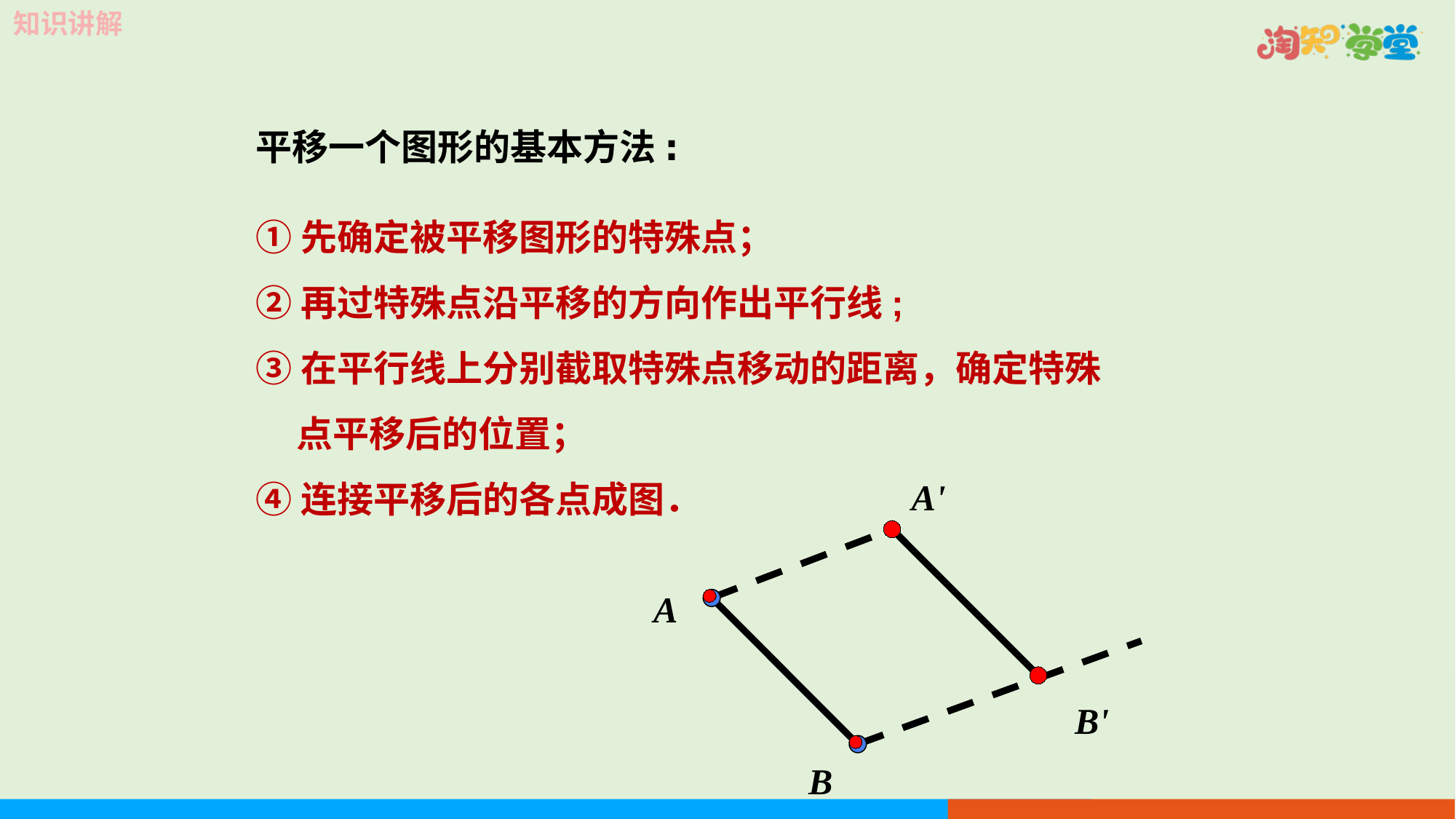

平移一个图形的基本方法:
①先确定被平移图形的特殊点；
②再过特殊点沿平移的方向作出平行线;
③在平行线上分别截取特殊点移动的距离，确定特殊点平移后的位置；
④连接平移后的各点成图．
A'

A

B'

B